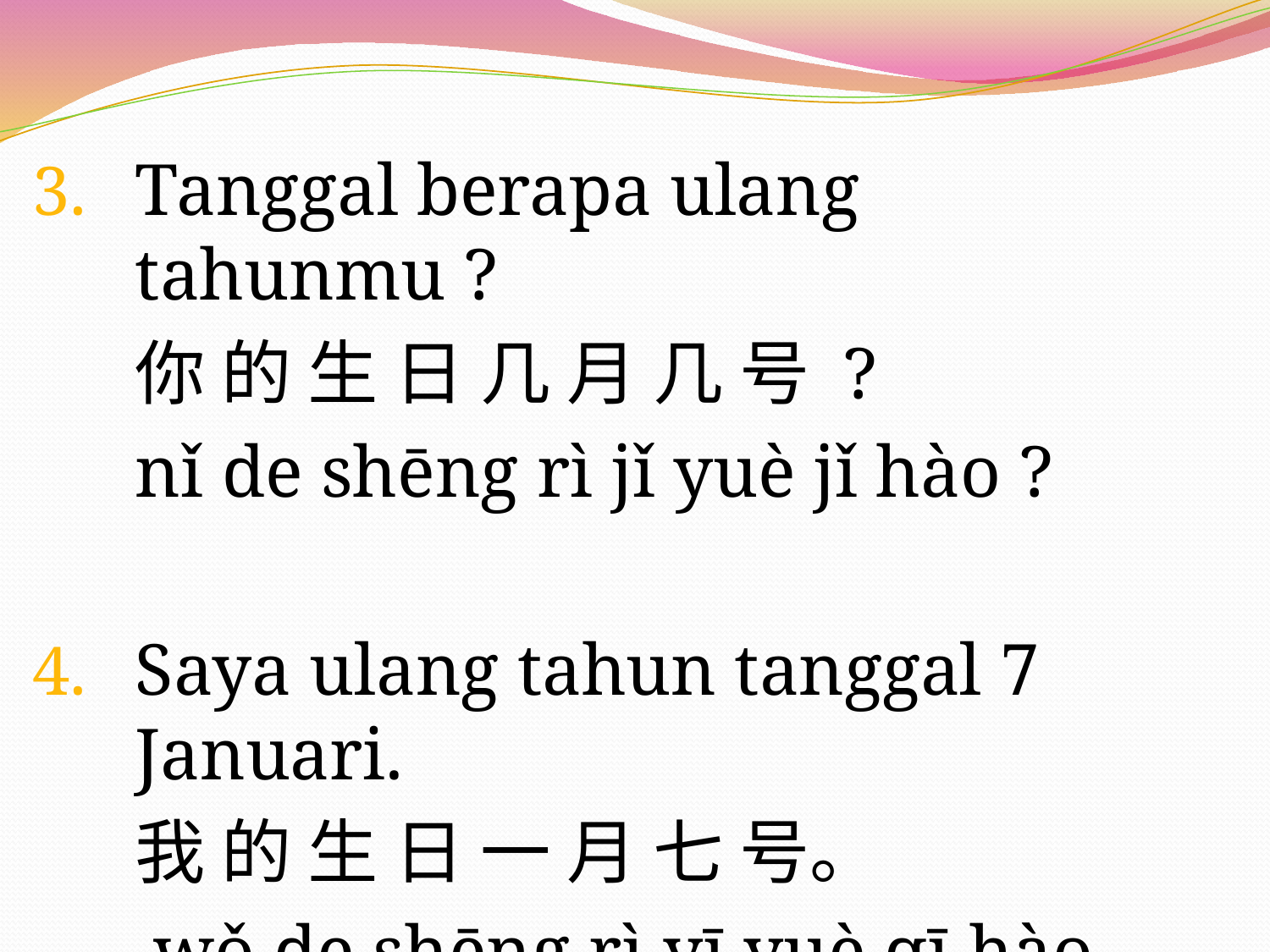

Tanggal berapa ulang tahunmu ?
	你 的 生 日 几 月 几 号 ?
	nǐ de shēng rì jǐ yuè jǐ hào ?

Saya ulang tahun tanggal 7 Januari.
	我 的 生 日 一 月 七 号。
	 wǒ de shēng rì yī yuè qī hào.